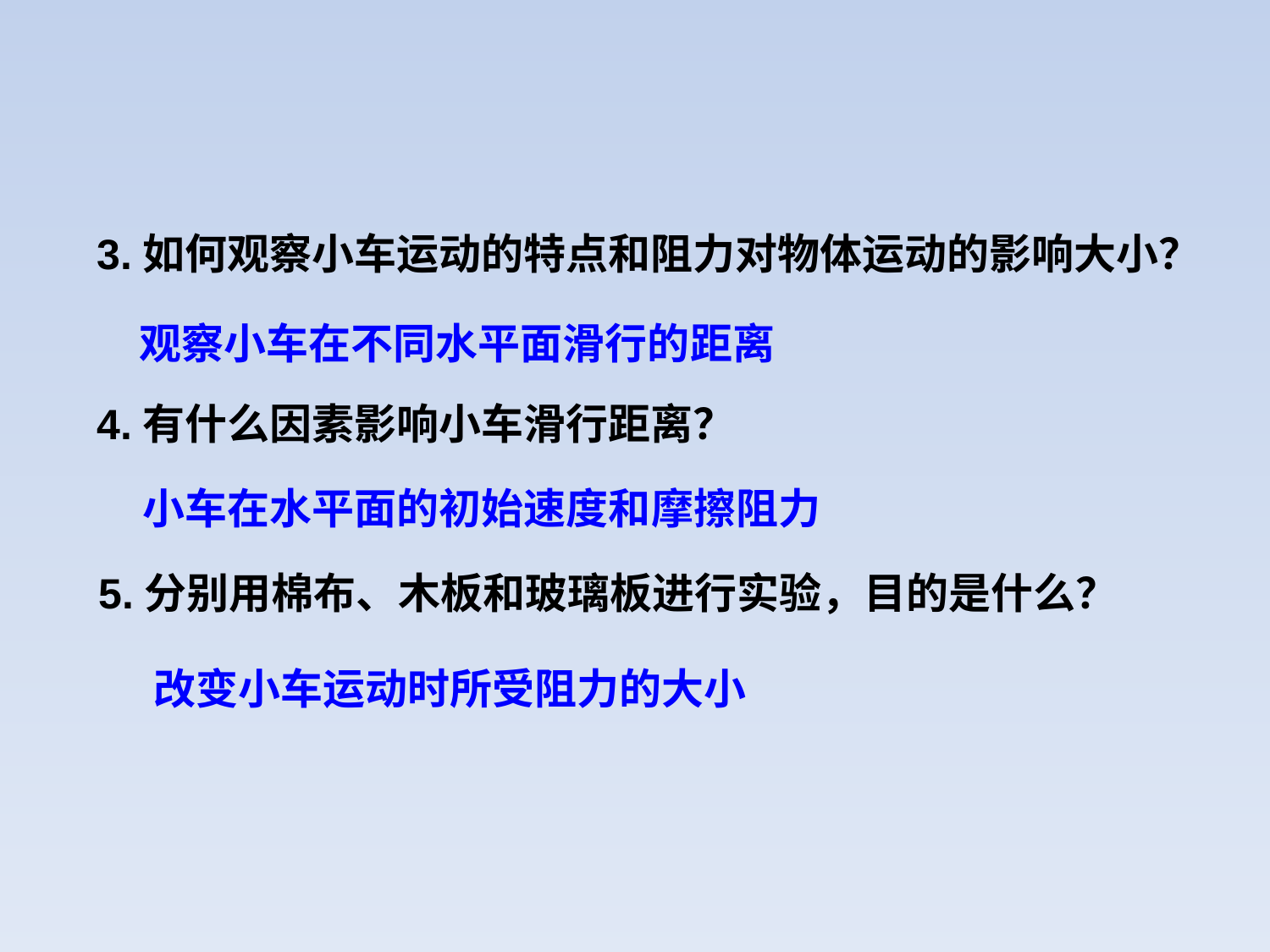

3.如何观察小车运动的特点和阻力对物体运动的影响大小？
观察小车在不同水平面滑行的距离
4.有什么因素影响小车滑行距离？
小车在水平面的初始速度和摩擦阻力
5.分别用棉布、木板和玻璃板进行实验，目的是什么？
改变小车运动时所受阻力的大小